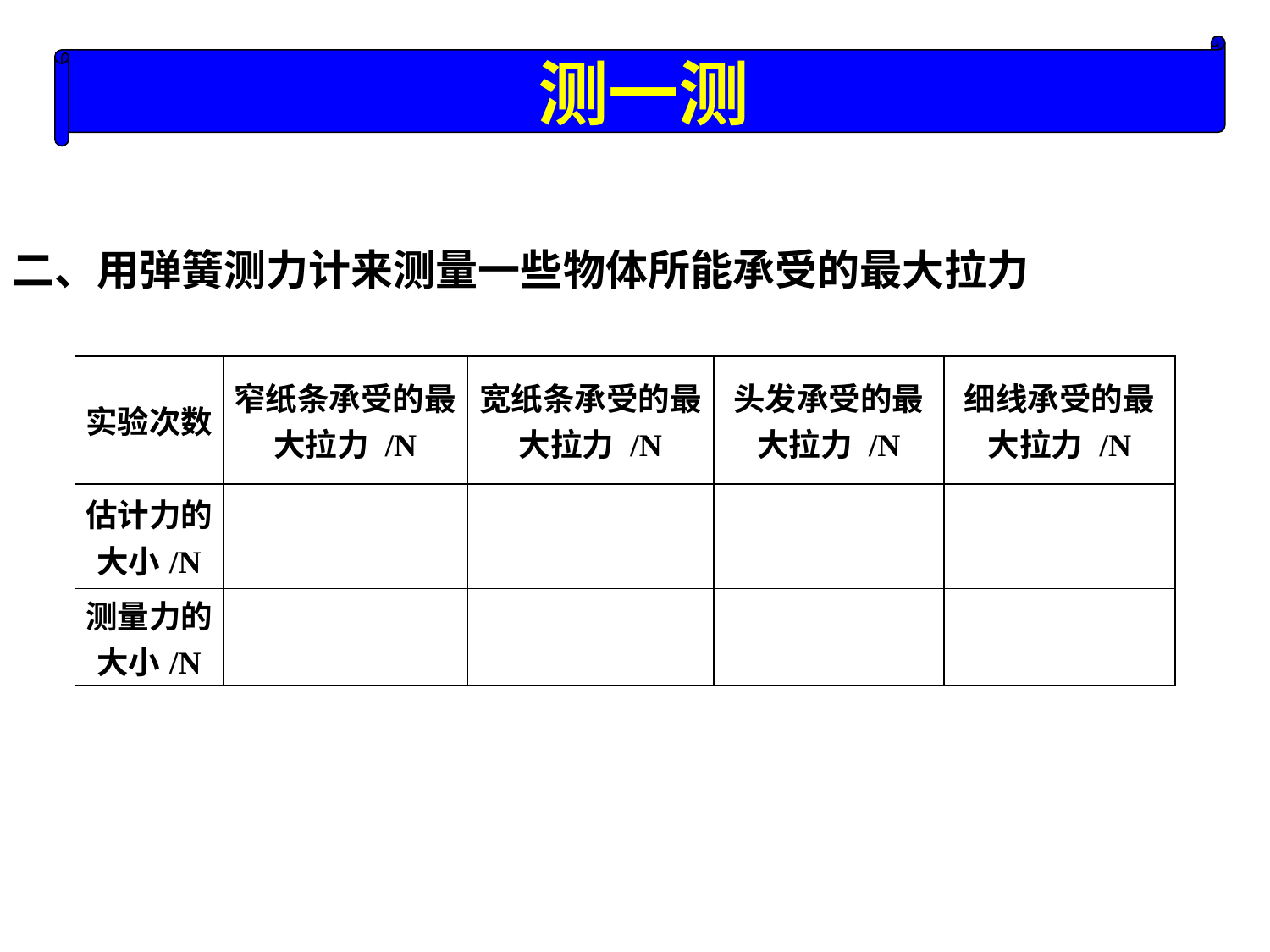

测一测

二、用弹簧测力计来测量一些物体所能承受的最大拉力

| 实验次数 | 窄纸条承受的最大拉力 /N | 宽纸条承受的最大拉力 /N | 头发承受的最大拉力 /N | 细线承受的最大拉力 /N |
| --- | --- | --- | --- | --- |
| 估计力的大小/N |  |  |  |  |
| 测量力的大小/N |  |  |  |  |